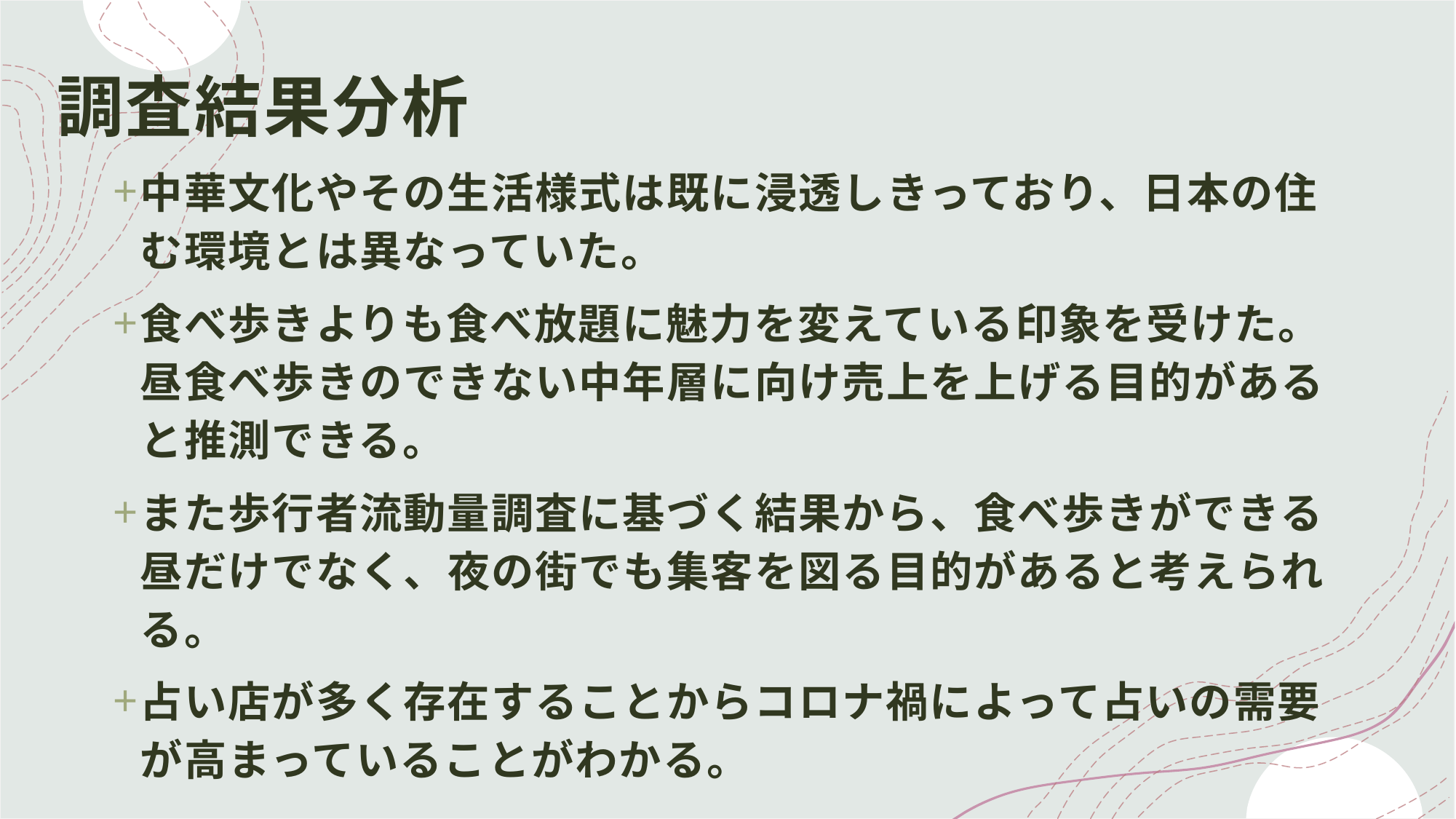

# 調査結果分析
中華文化やその生活様式は既に浸透しきっており、日本の住む環境とは異なっていた。
食べ歩きよりも食べ放題に魅力を変えている印象を受けた。昼食べ歩きのできない中年層に向け売上を上げる目的があると推測できる。
また歩行者流動量調査に基づく結果から、食べ歩きができる昼だけでなく、夜の街でも集客を図る目的があると考えられる。
占い店が多く存在することからコロナ禍によって占いの需要が高まっていることがわかる。